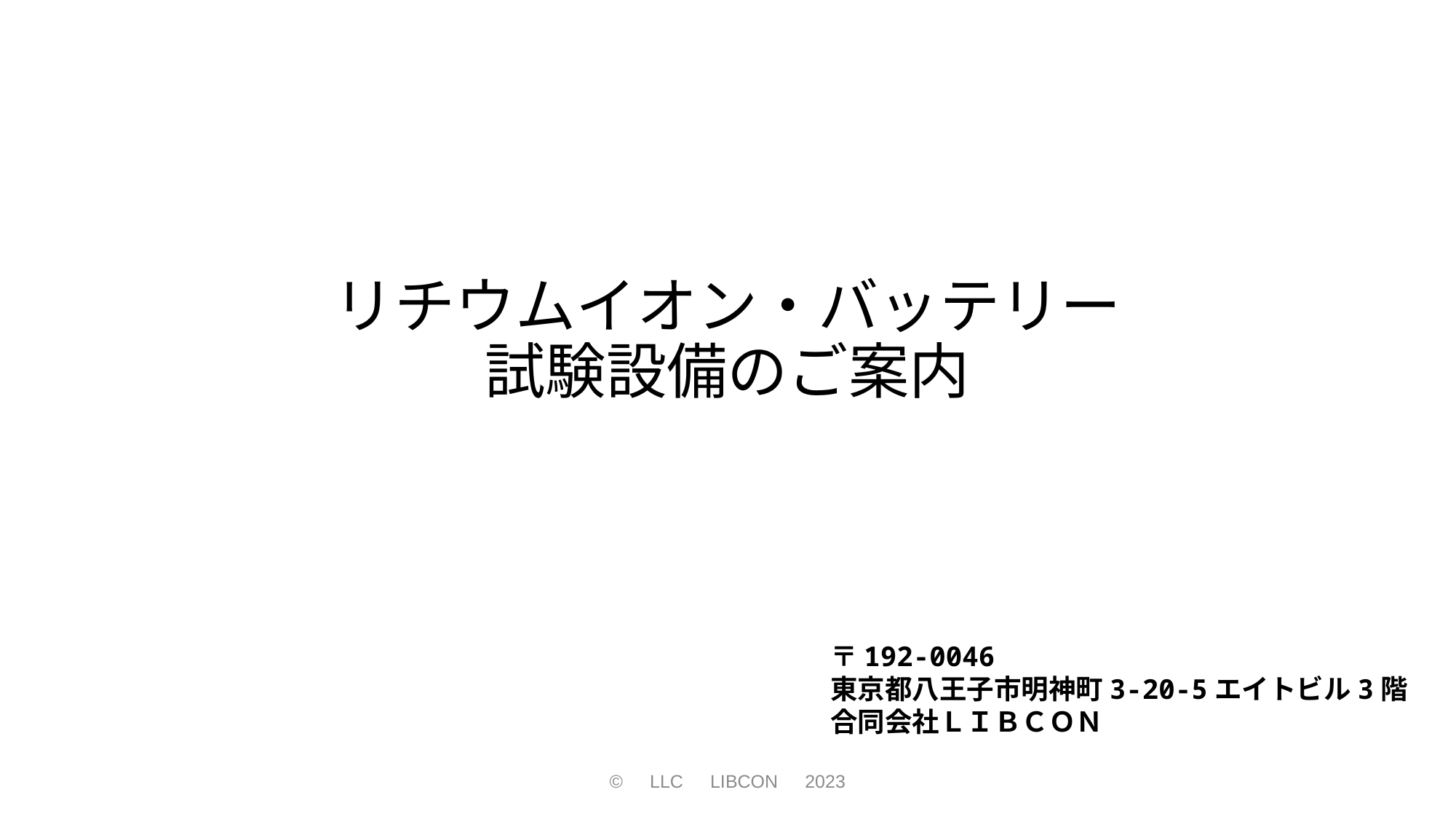

# リチウムイオン・バッテリー 試験設備のご案内 □
〒192-0046
東京都八王子市明神町3-20-5エイトビル3階
合同会社ＬＩＢＣＯＮ
©　LLC　LIBCON　2023